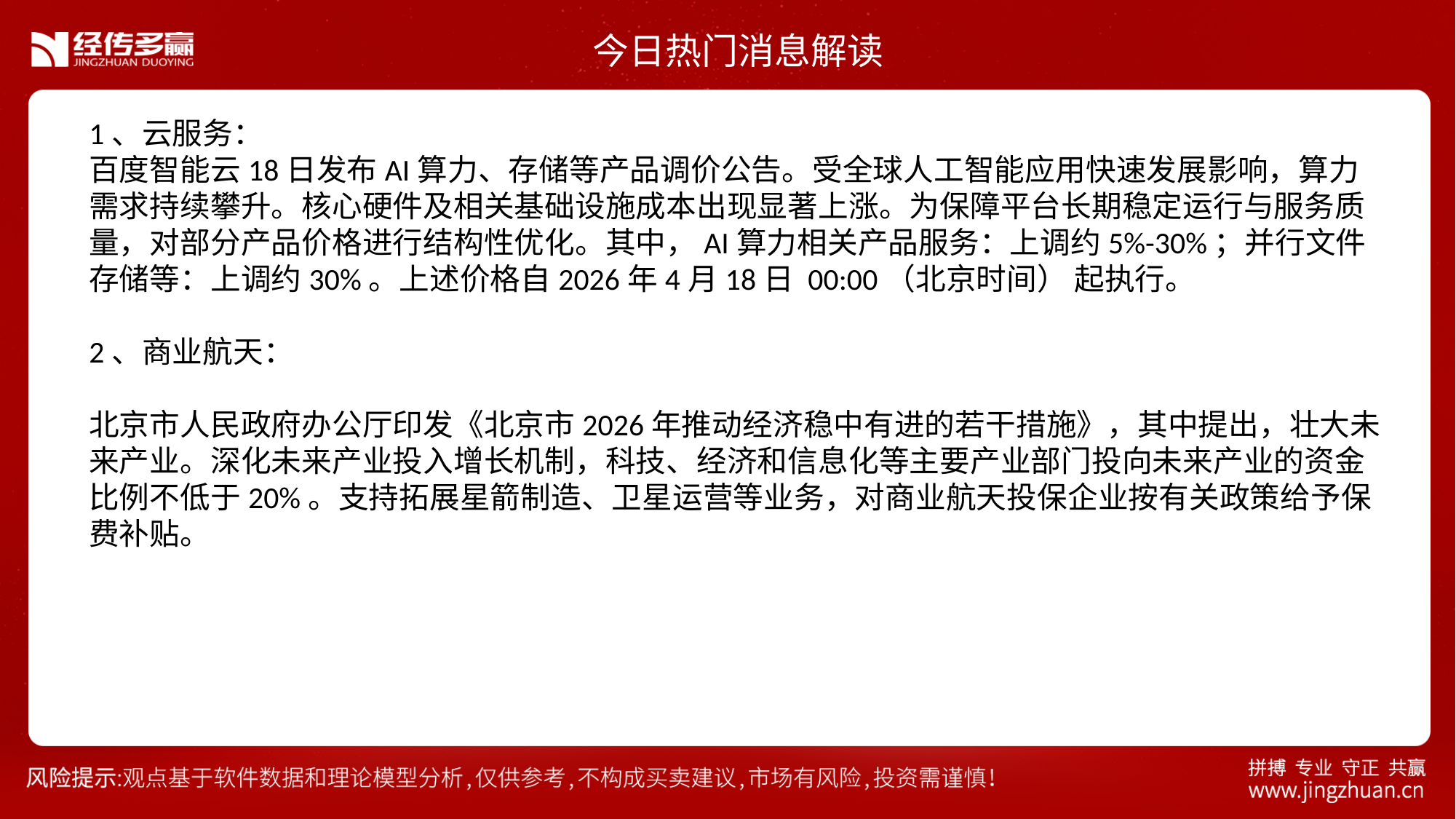

今日热门消息解读
1、云服务：
百度智能云18日发布AI算力、存储等产品调价公告。受全球人工智能应用快速发展影响，算力需求持续攀升。核心硬件及相关基础设施成本出现显著上涨。为保障平台长期稳定运行与服务质量，对部分产品价格进行结构性优化。其中，AI算力相关产品服务：上调约5%-30%；并行文件存储等：上调约30%。上述价格自2026年4月18日 00:00（北京时间） 起执行。

2、商业航天：

北京市人民政府办公厅印发《北京市2026年推动经济稳中有进的若干措施》，其中提出，壮大未来产业。深化未来产业投入增长机制，科技、经济和信息化等主要产业部门投向未来产业的资金比例不低于20%。支持拓展星箭制造、卫星运营等业务，对商业航天投保企业按有关政策给予保费补贴。